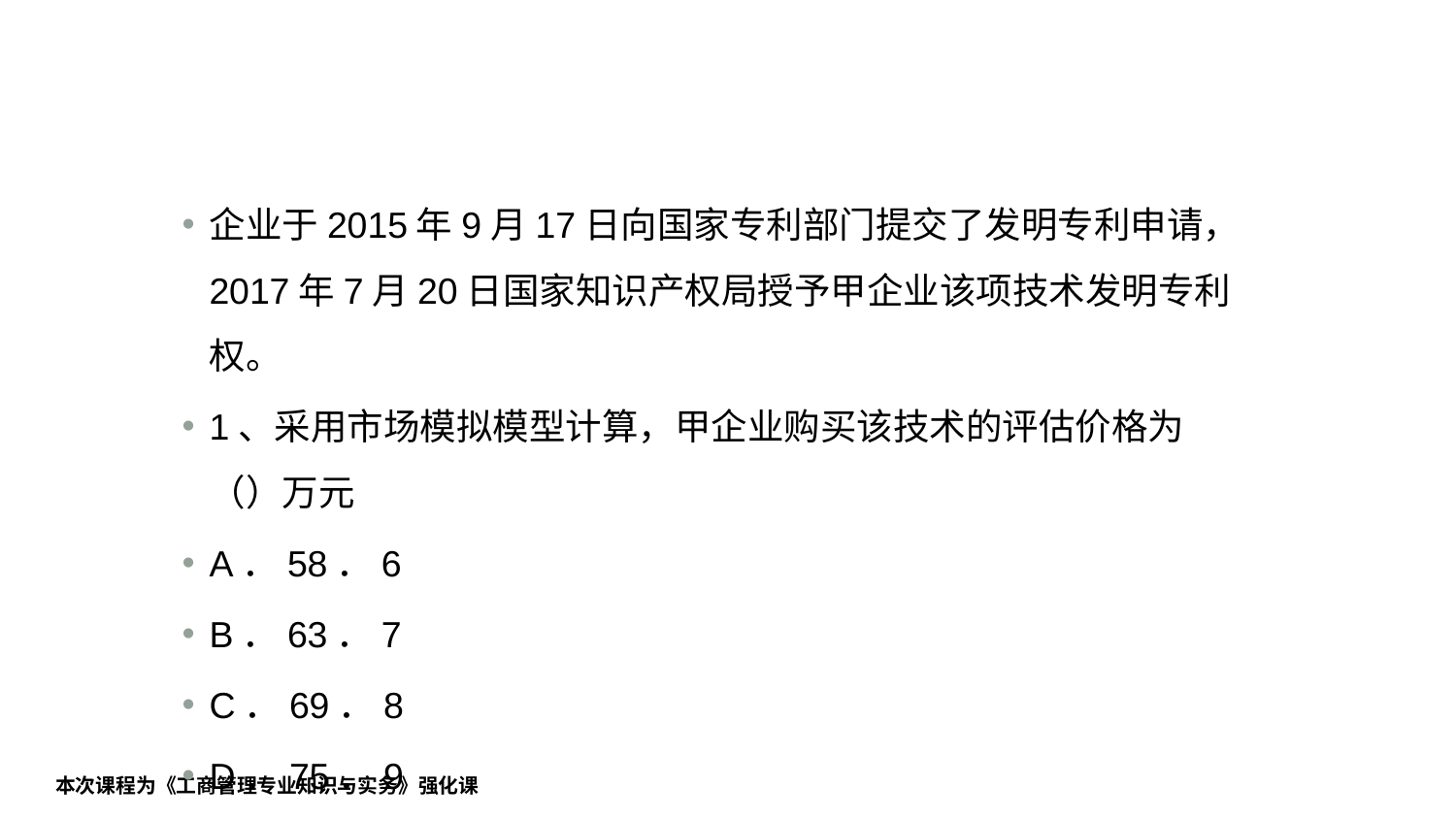

#
企业于2015年9月17日向国家专利部门提交了发明专利申请，2017年7月20日国家知识产权局授予甲企业该项技术发明专利权。
1、采用市场模拟模型计算，甲企业购买该技术的评估价格为（）万元
A．58．6
B．63．7
C．69．8
D．75．9